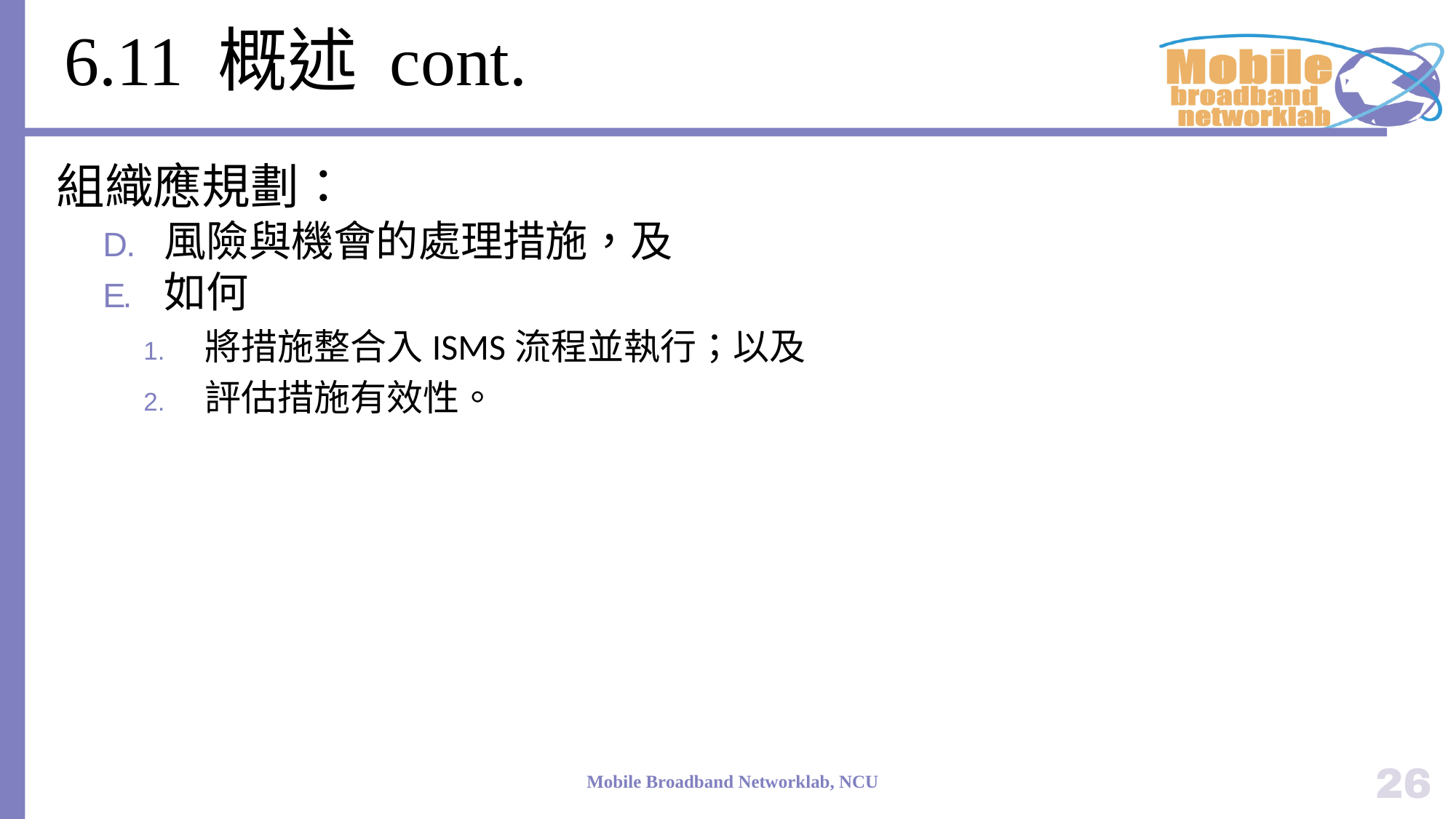

# 6.11 概述 cont.
組織應規劃：
風險與機會的處理措施，及
如何
將措施整合入ISMS流程並執行；以及
評估措施有效性。

26